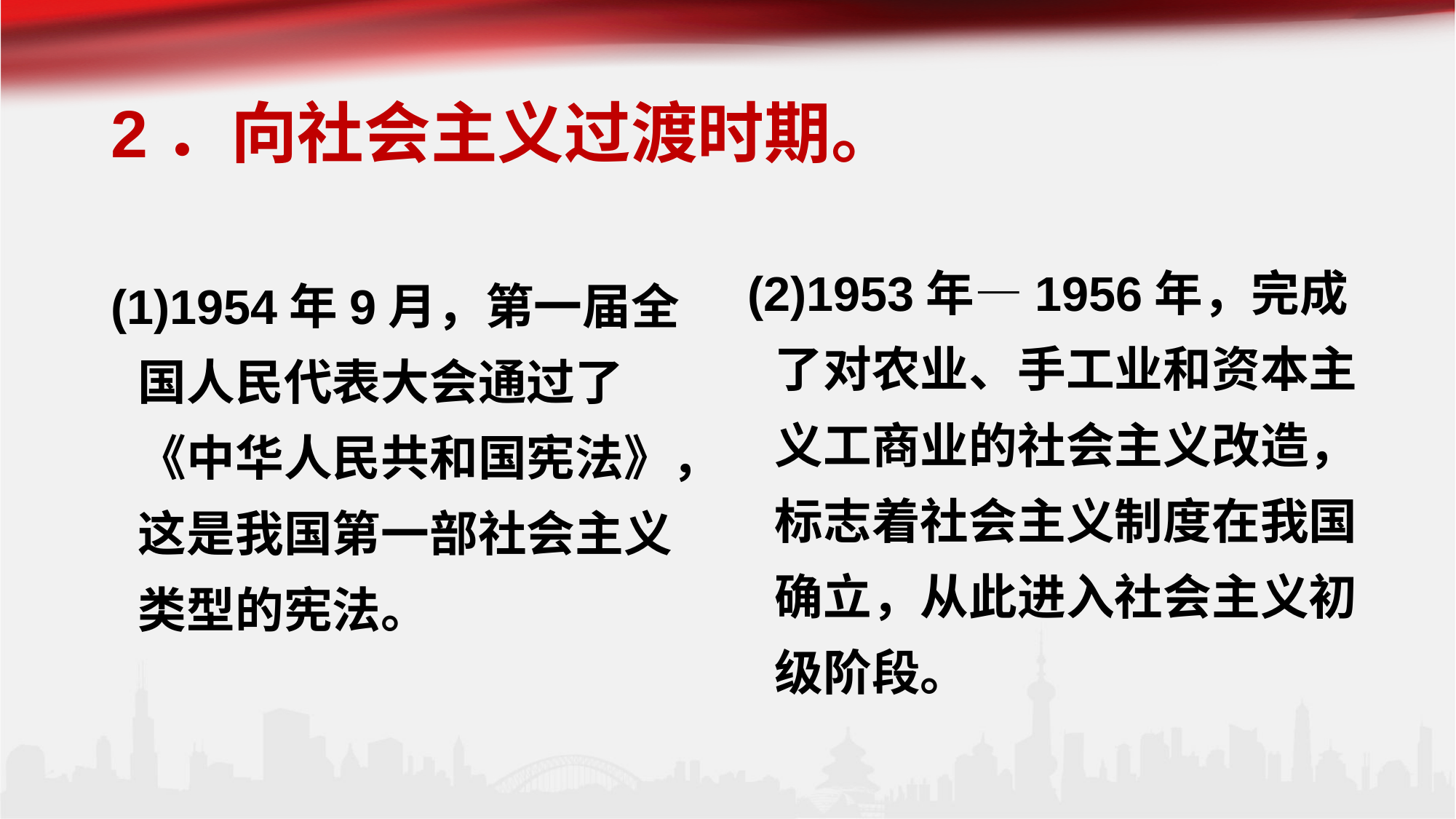

# 2．向社会主义过渡时期。
(2)1953年—1956年，完成了对农业、手工业和资本主义工商业的社会主义改造，标志着社会主义制度在我国确立，从此进入社会主义初级阶段。

(1)1954年9月，第一届全国人民代表大会通过了《中华人民共和国宪法》，这是我国第一部社会主义类型的宪法。